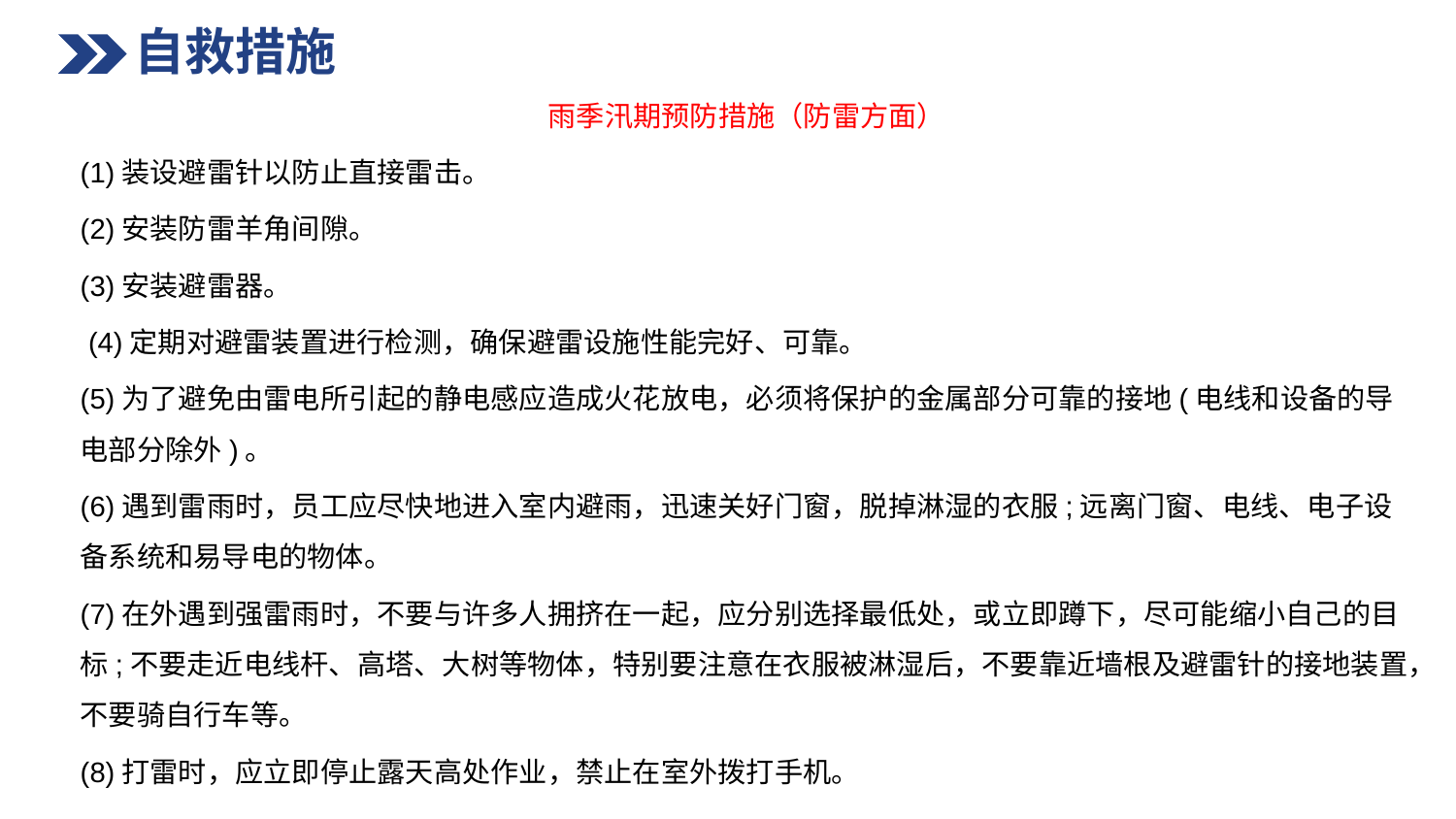

自救措施

雨季汛期预防措施（防雷方面）
(1)装设避雷针以防止直接雷击。
(2)安装防雷羊角间隙。
(3)安装避雷器。
 (4)定期对避雷装置进行检测，确保避雷设施性能完好、可靠。
(5)为了避免由雷电所引起的静电感应造成火花放电，必须将保护的金属部分可靠的接地(电线和设备的导电部分除外)。
(6)遇到雷雨时，员工应尽快地进入室内避雨，迅速关好门窗，脱掉淋湿的衣服;远离门窗、电线、电子设备系统和易导电的物体。
(7)在外遇到强雷雨时，不要与许多人拥挤在一起，应分别选择最低处，或立即蹲下，尽可能缩小自己的目标;不要走近电线杆、高塔、大树等物体，特别要注意在衣服被淋湿后，不要靠近墙根及避雷针的接地装置，不要骑自行车等。
(8)打雷时，应立即停止露天高处作业，禁止在室外拨打手机。